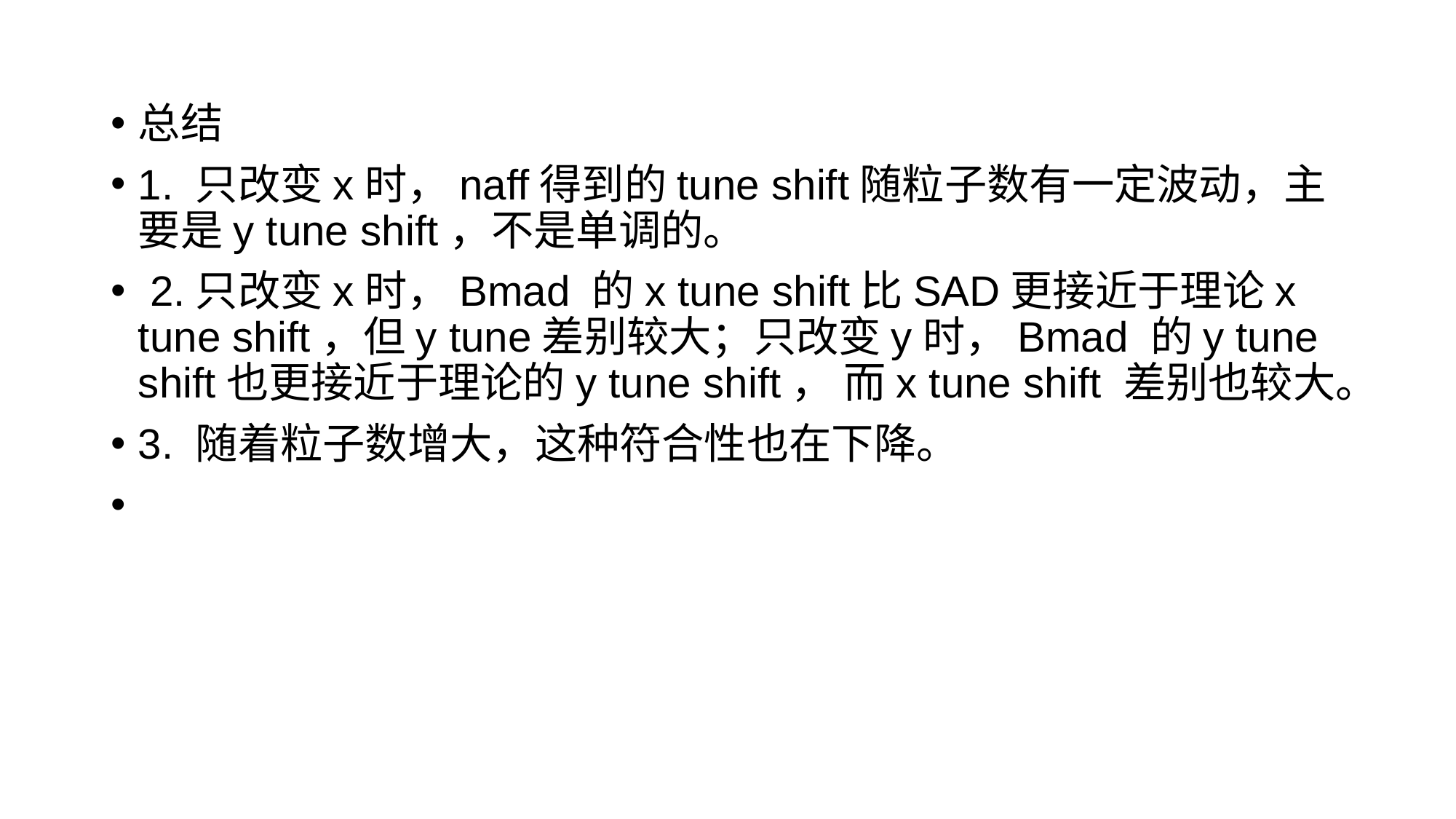

总结
1. 只改变x时，naff得到的tune shift随粒子数有一定波动，主要是y tune shift，不是单调的。
 2.只改变x时，Bmad 的x tune shift比SAD更接近于理论x tune shift，但y tune差别较大；只改变y时，Bmad 的y tune shift也更接近于理论的y tune shift， 而x tune shift 差别也较大。
3. 随着粒子数增大，这种符合性也在下降。